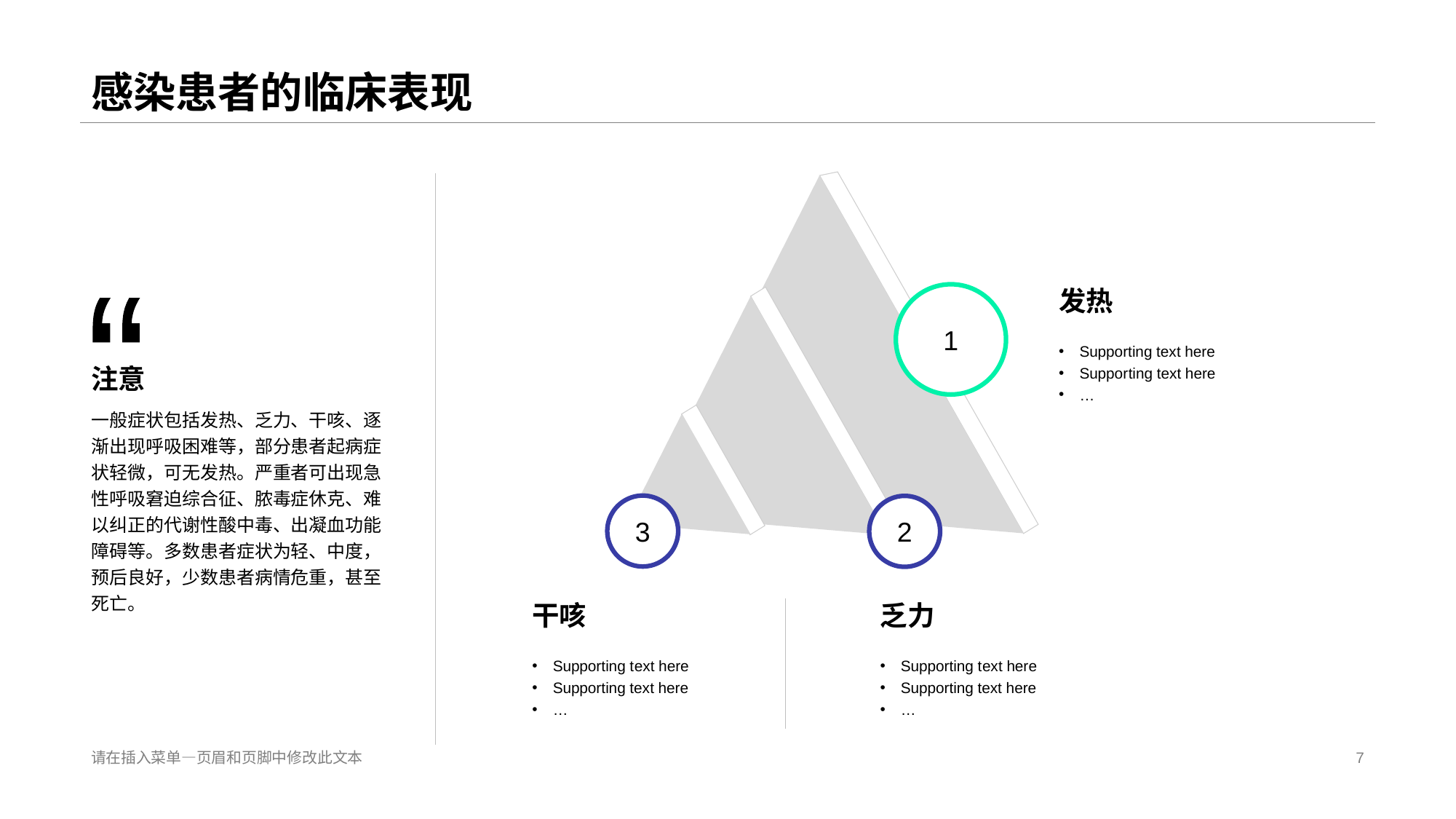

# 感染患者的临床表现

发热
1
“
Supporting text here
Suppor ting text here
…
注意
一般症状包括发热、乏力、干咳、逐渐出现呼吸困难等，部分患者起病症状轻微，可无发热。严重者可出现急性呼吸窘迫综合征、脓毒症休克、难以纠正的代谢性酸中毒、出凝血功能障碍等。多数患者症状为轻、中度，预后良好，少数患者病情危重，甚至死亡。
3
2
干咳
乏力
Supporting t ext here
Supporting text here
…
Supporting t ext here
Supporting text here
…
请在插入菜单—页眉和页脚中修改此文本
7